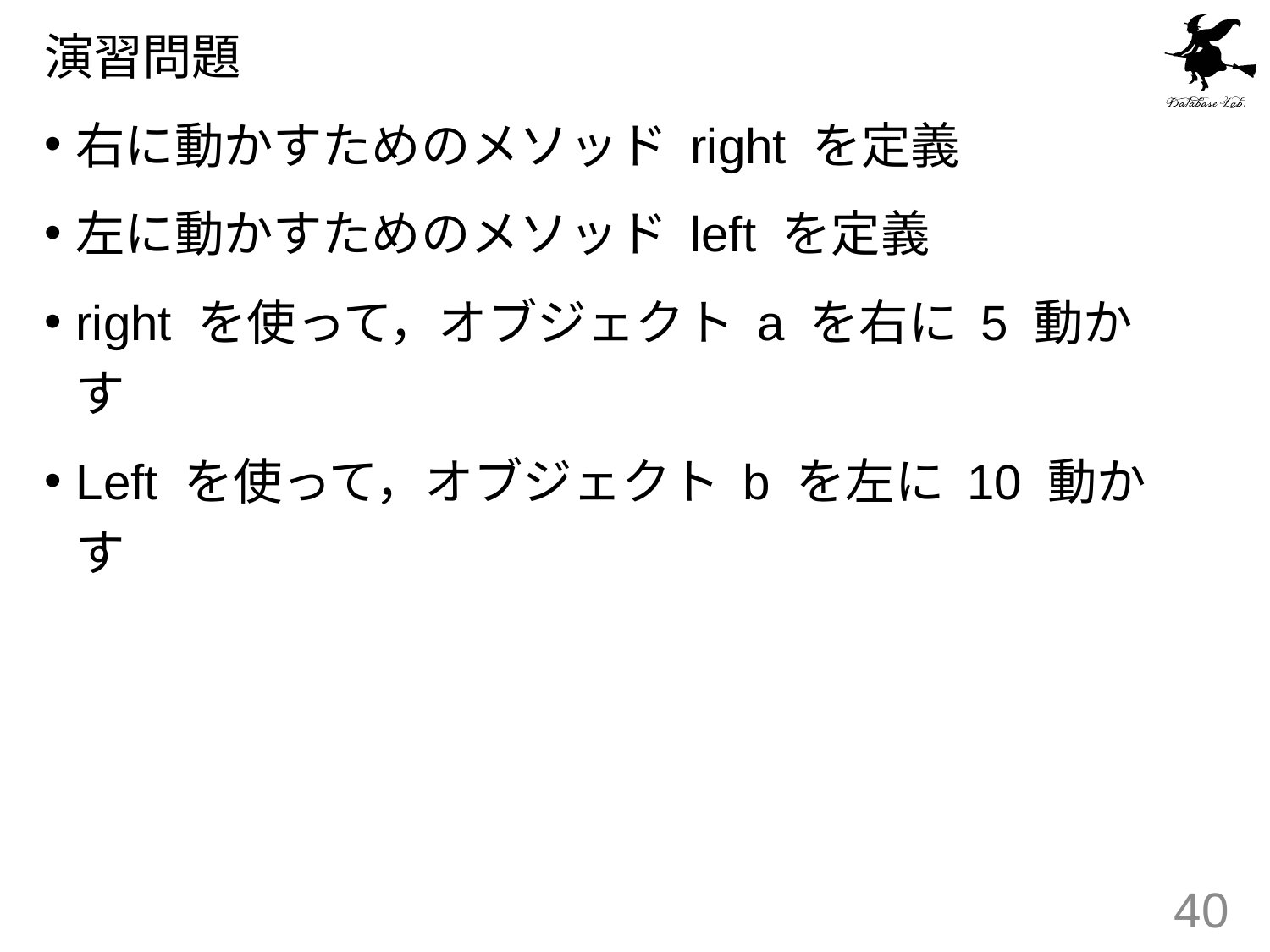

演習問題
右に動かすためのメソッド right を定義
左に動かすためのメソッド left を定義
right を使って，オブジェクト a を右に 5 動かす
Left を使って，オブジェクト b を左に 10 動かす
40